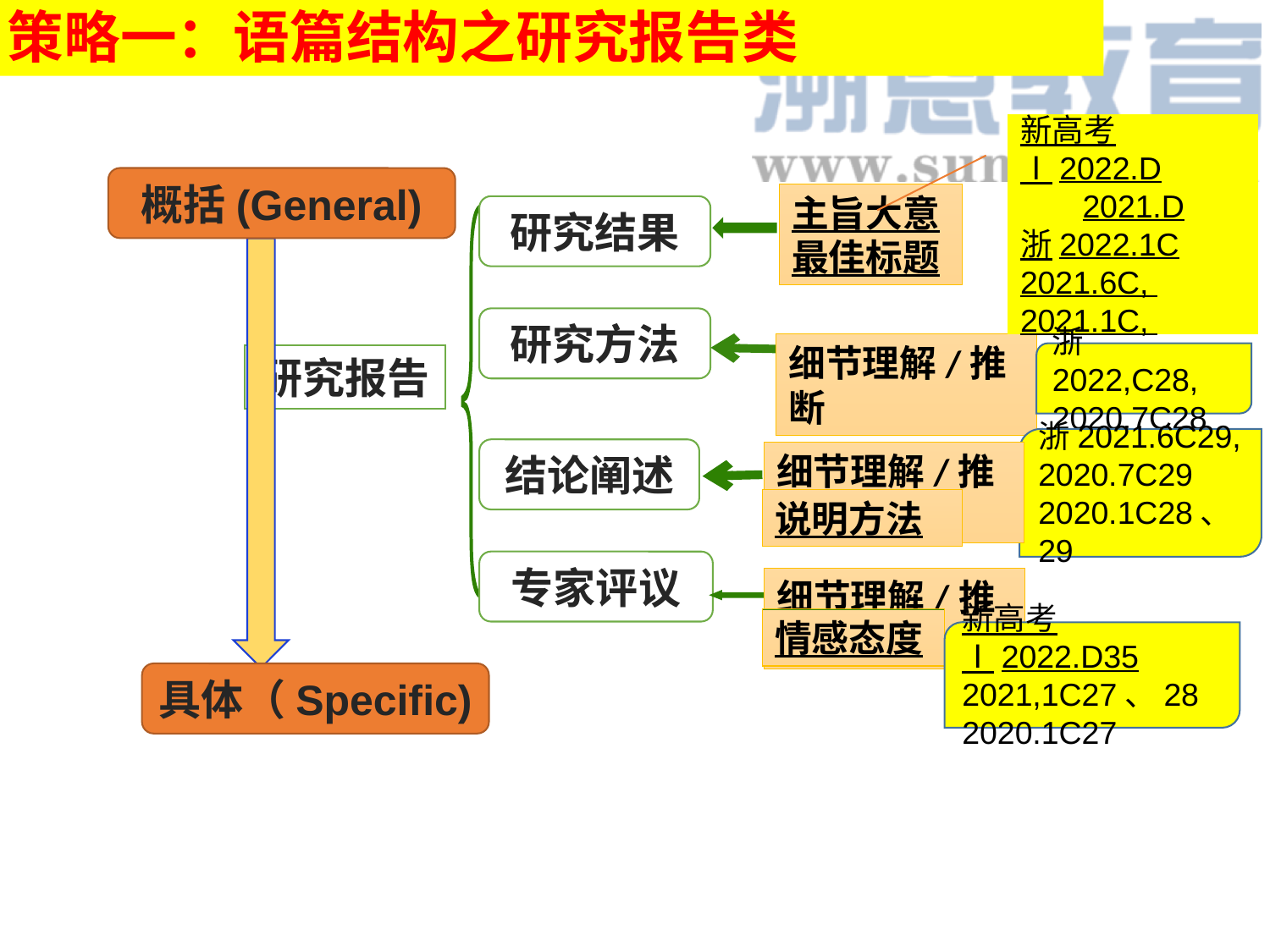

策略一：语篇结构之研究报告类
新高考Ⅰ2022.D
       2021.D
浙2022.1C 2021.6C,
2021.1C,
概括(General)
主旨大意最佳标题
研究结果

研究方法
细节理解/推断
浙2022,C28,
2020.7C28
研究报告

浙2021.6C29,
2020.7C29
2020.1C28、29
结论阐述
细节理解/推断
说明方法
专家评议
细节理解/推断

情感态度
新高考Ⅰ2022.D35
2021,1C27、28
2020.1C27
具体（Specific)